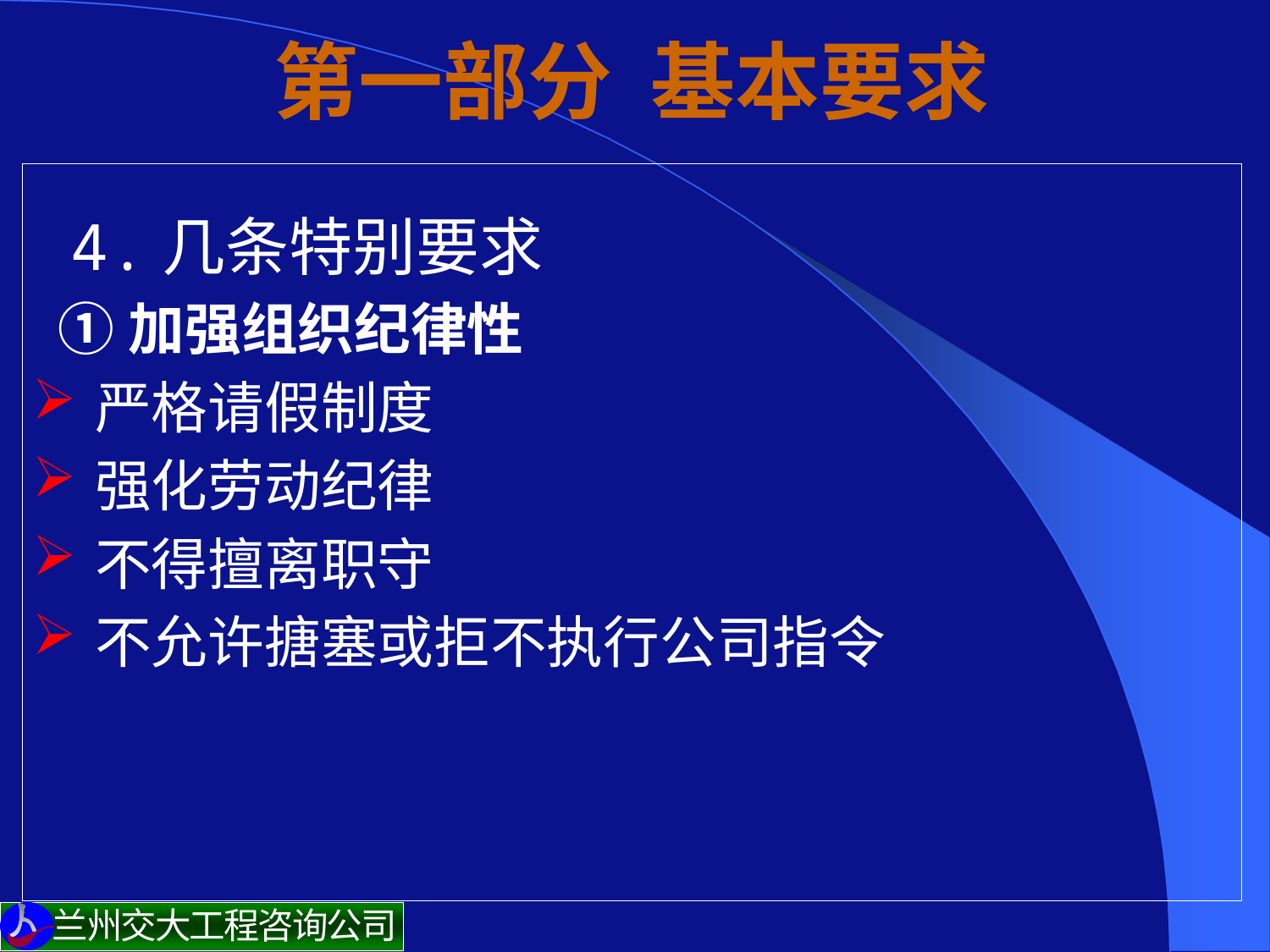

# 第一部分  基本要求
 4.几条特别要求
  ①加强组织纪律性
严格请假制度
强化劳动纪律
不得擅离职守
不允许搪塞或拒不执行公司指令